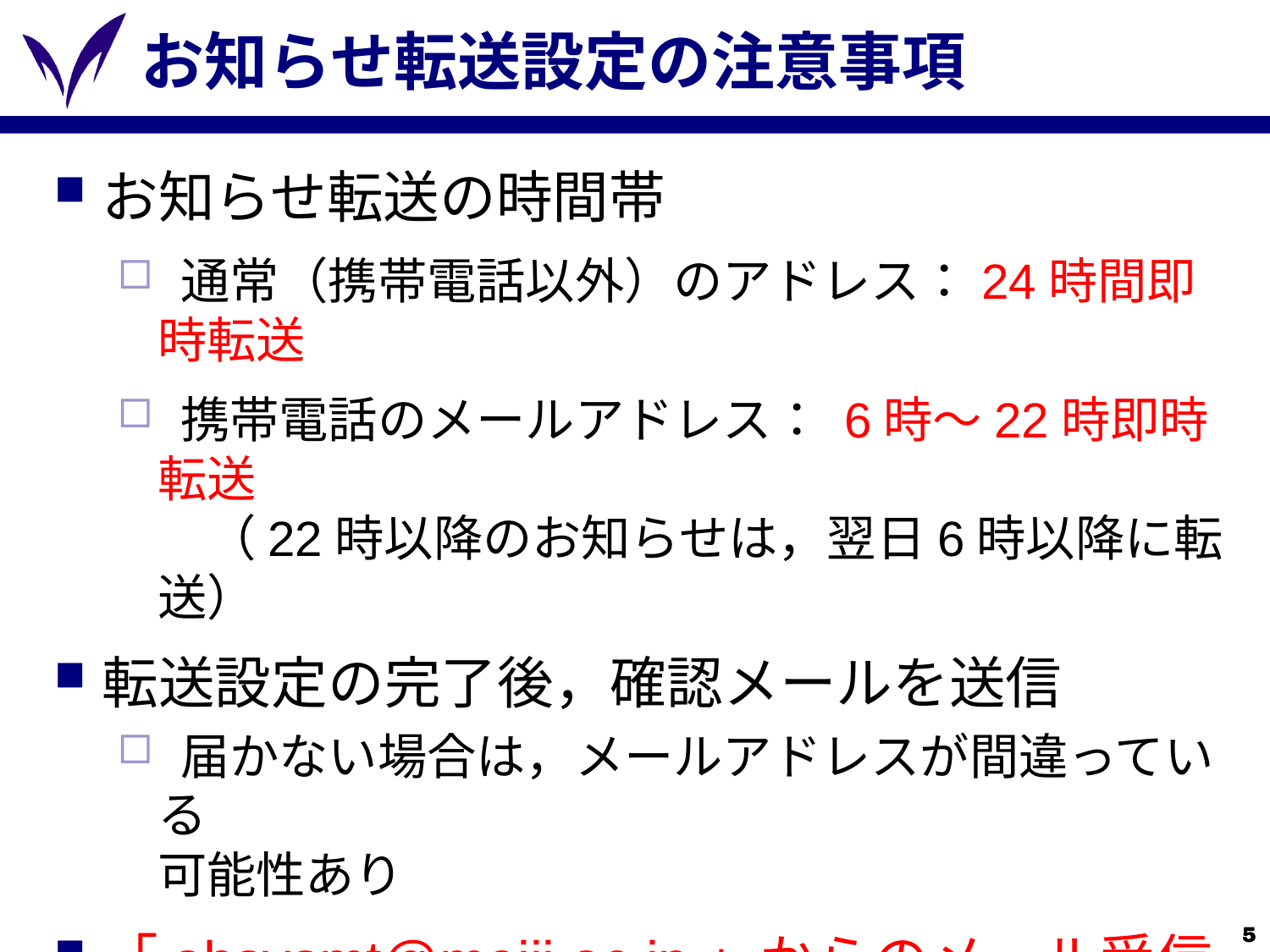

# お知らせ転送設定の注意事項
お知らせ転送の時間帯
 通常（携帯電話以外）のアドレス：24時間即時転送
 携帯電話のメールアドレス： 6時～22時即時転送
　（22時以降のお知らせは，翌日6時以降に転送）
転送設定の完了後，確認メールを送信
 届かない場合は，メールアドレスが間違っている
可能性あり
「ohsysmt@meiji.ac.jp」からのメール受信を
許可してください。